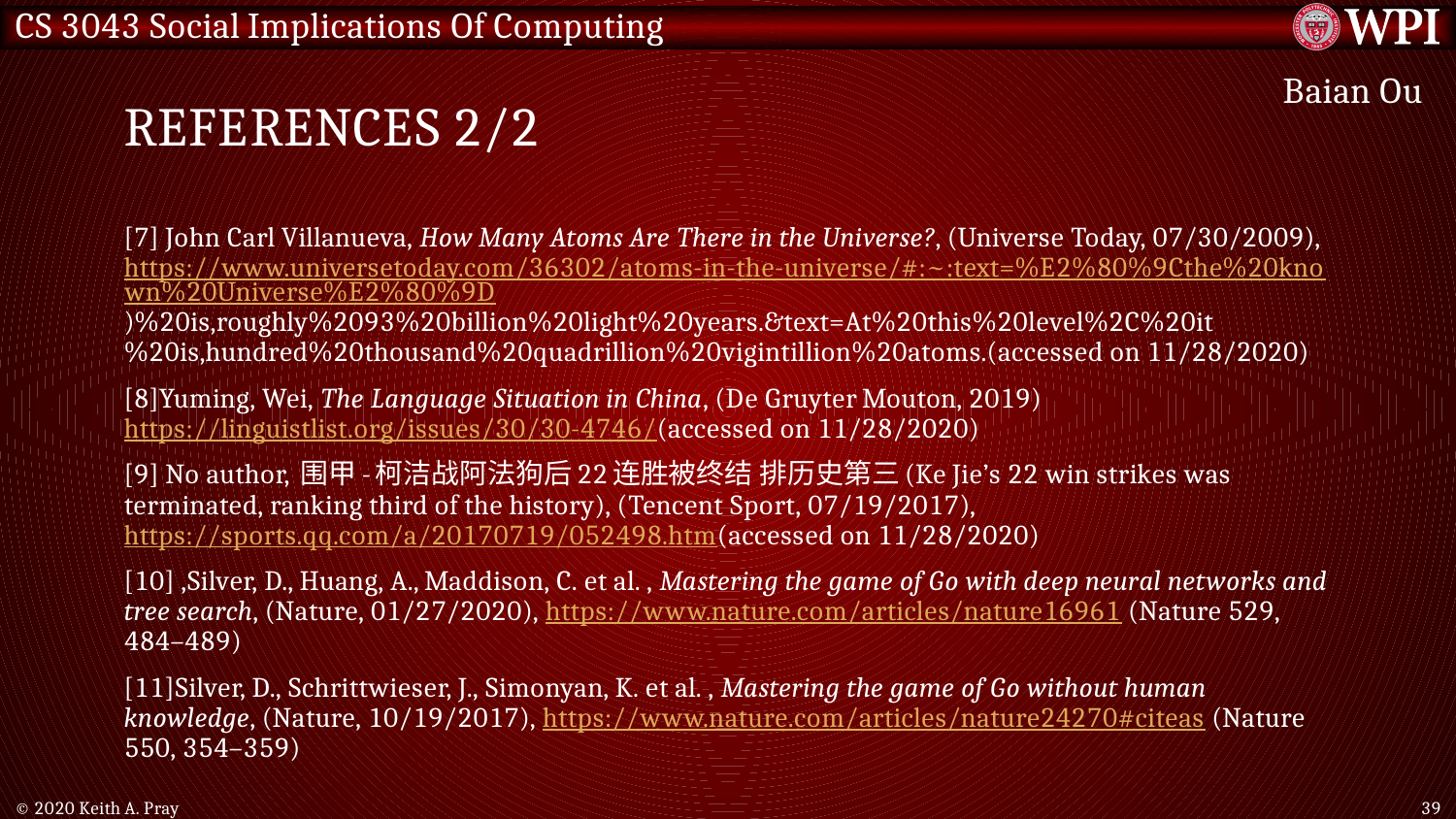

# REFERENCES 2/2
Baian Ou
[7] John Carl Villanueva, How Many Atoms Are There in the Universe?, (Universe Today, 07/30/2009), https://www.universetoday.com/36302/atoms-in-the-universe/#:~:text=%E2%80%9Cthe%20known%20Universe%E2%80%9D)%20is,roughly%2093%20billion%20light%20years.&text=At%20this%20level%2C%20it%20is,hundred%20thousand%20quadrillion%20vigintillion%20atoms.(accessed on 11/28/2020)
[8]Yuming, Wei, The Language Situation in China, (De Gruyter Mouton, 2019)https://linguistlist.org/issues/30/30-4746/(accessed on 11/28/2020)
[9] No author, 围甲-柯洁战阿法狗后22连胜被终结 排历史第三(Ke Jie’s 22 win strikes was terminated, ranking third of the history), (Tencent Sport, 07/19/2017), https://sports.qq.com/a/20170719/052498.htm(accessed on 11/28/2020)
[10] ,Silver, D., Huang, A., Maddison, C. et al. , Mastering the game of Go with deep neural networks and tree search, (Nature, 01/27/2020), https://www.nature.com/articles/nature16961 (Nature 529, 484–489)
[11]Silver, D., Schrittwieser, J., Simonyan, K. et al. , Mastering the game of Go without human knowledge, (Nature, 10/19/2017), https://www.nature.com/articles/nature24270#citeas (Nature 550, 354–359)
© 2020 Keith A. Pray
39